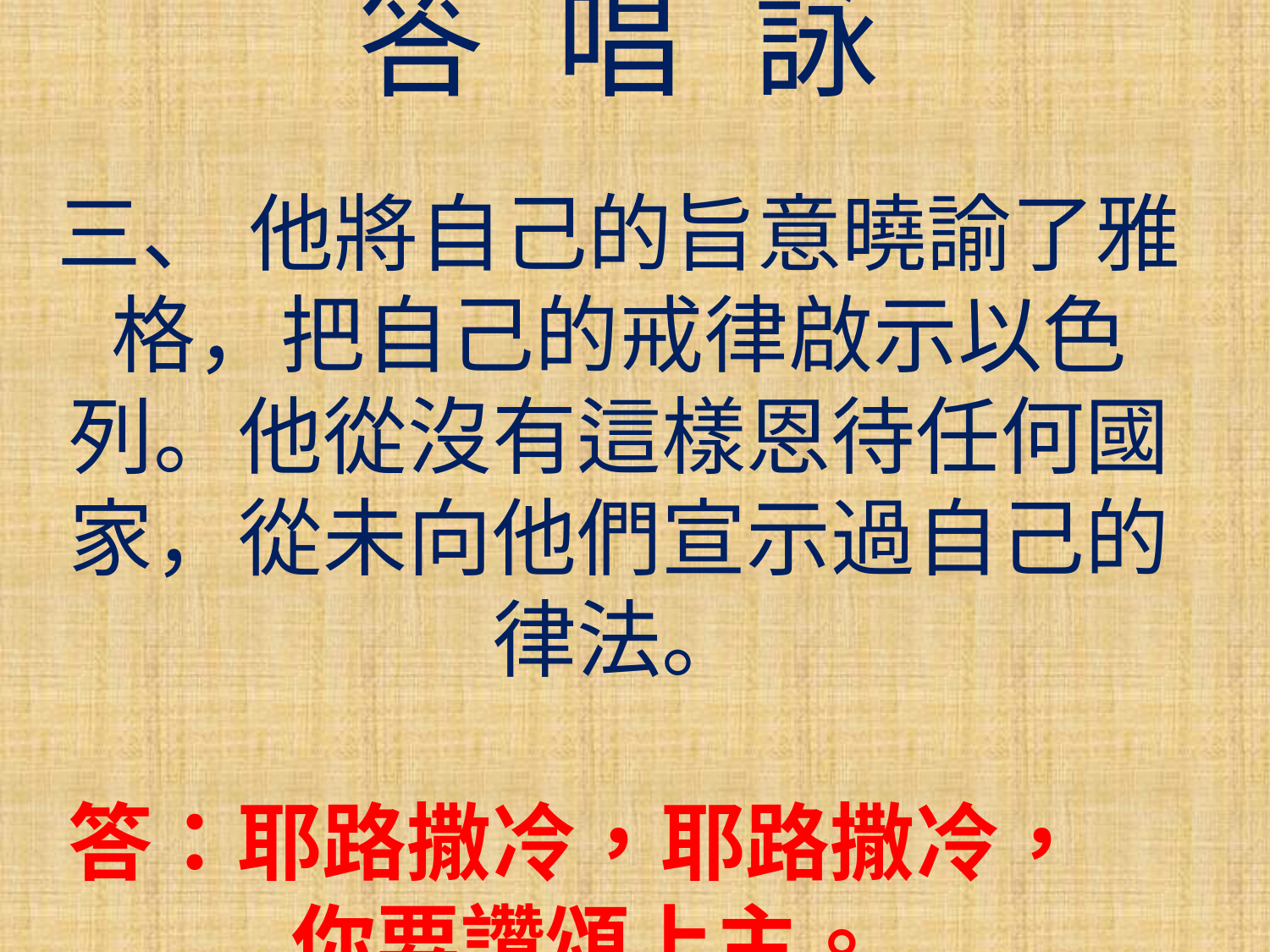

答  唱  詠

三、 他將自己的旨意曉諭了雅格，把自己的戒律啟示以色列。他從沒有這樣恩待任何國家，從未向他們宣示過自己的律法。

答：耶路撒冷，耶路撒冷，
	你要讚頌上主。